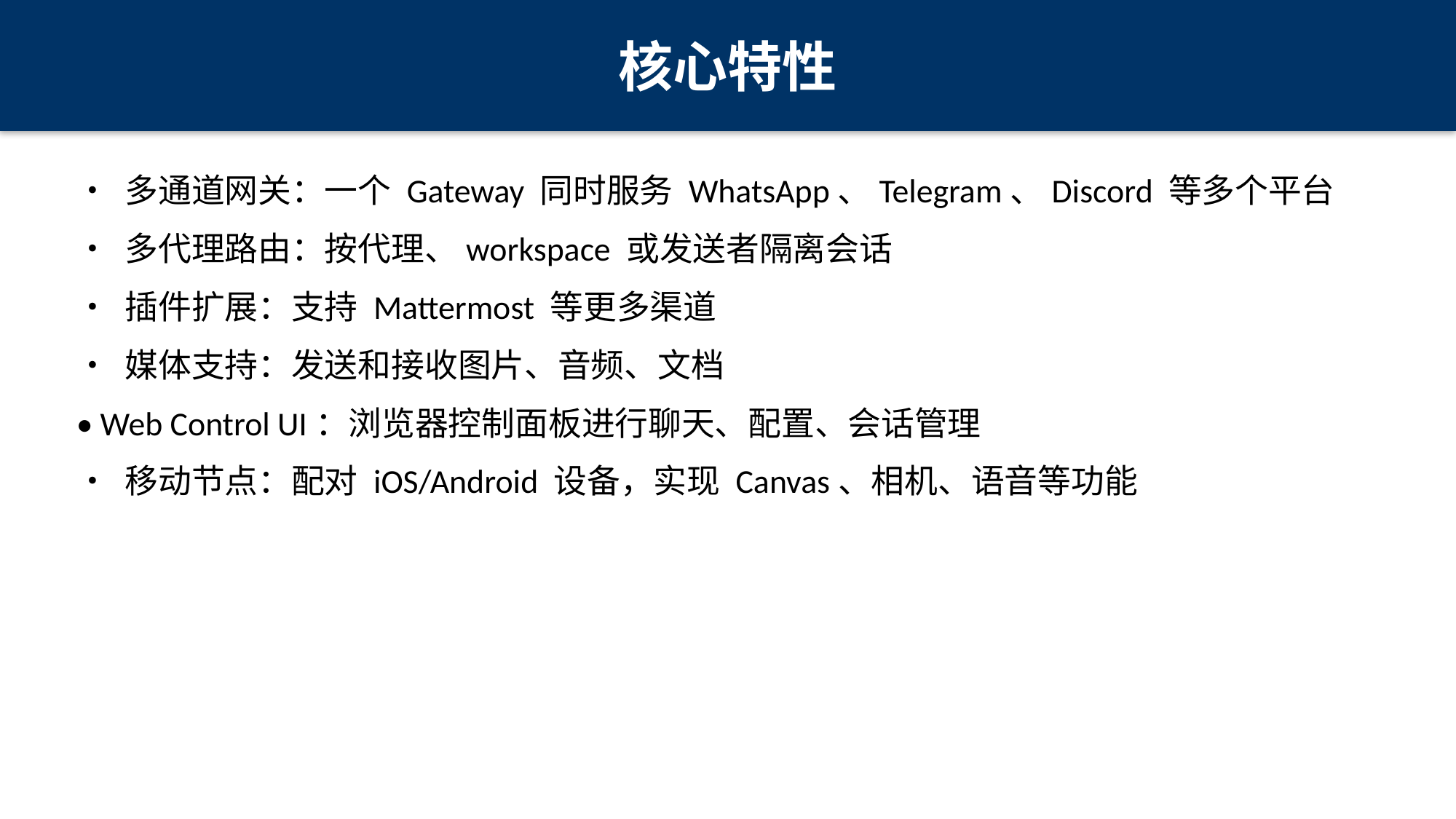

核心特性
• 多通道网关：一个 Gateway 同时服务 WhatsApp、Telegram、Discord 等多个平台
• 多代理路由：按代理、workspace 或发送者隔离会话
• 插件扩展：支持 Mattermost 等更多渠道
• 媒体支持：发送和接收图片、音频、文档
• Web Control UI：浏览器控制面板进行聊天、配置、会话管理
• 移动节点：配对 iOS/Android 设备，实现 Canvas、相机、语音等功能